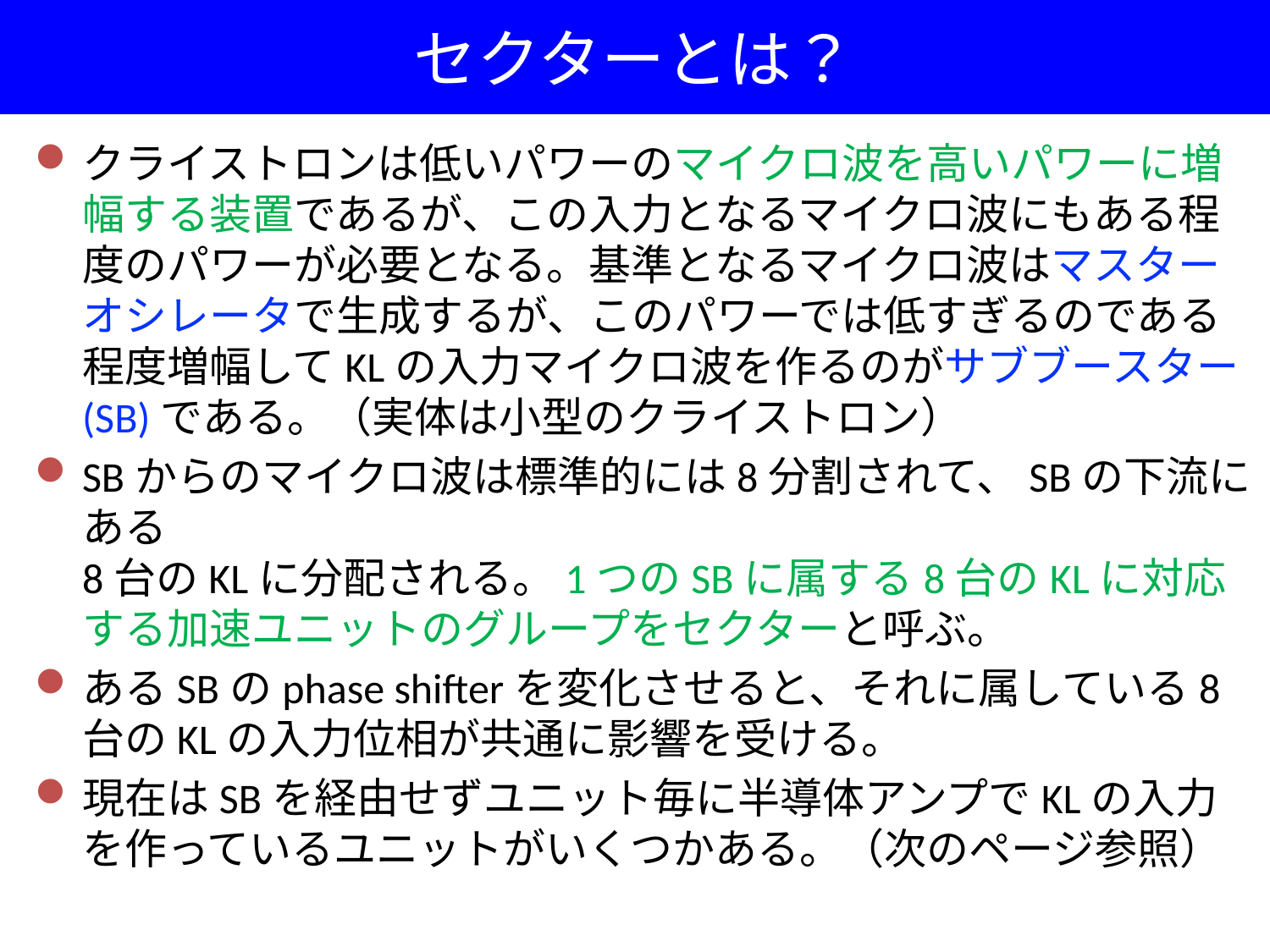

# セクターとは？
クライストロンは低いパワーのマイクロ波を高いパワーに増幅する装置であるが、この入力となるマイクロ波にもある程度のパワーが必要となる。基準となるマイクロ波はマスターオシレータで生成するが、このパワーでは低すぎるのである程度増幅してKLの入力マイクロ波を作るのがサブブースター(SB)である。（実体は小型のクライストロン）
SBからのマイクロ波は標準的には8分割されて、SBの下流にある
8台のKLに分配される。1つのSBに属する8台のKLに対応する加速ユニットのグループをセクターと呼ぶ。
あるSBのphase shifterを変化させると、それに属している8台のKLの入力位相が共通に影響を受ける。
現在はSBを経由せずユニット毎に半導体アンプでKLの入力を作っているユニットがいくつかある。（次のページ参照）